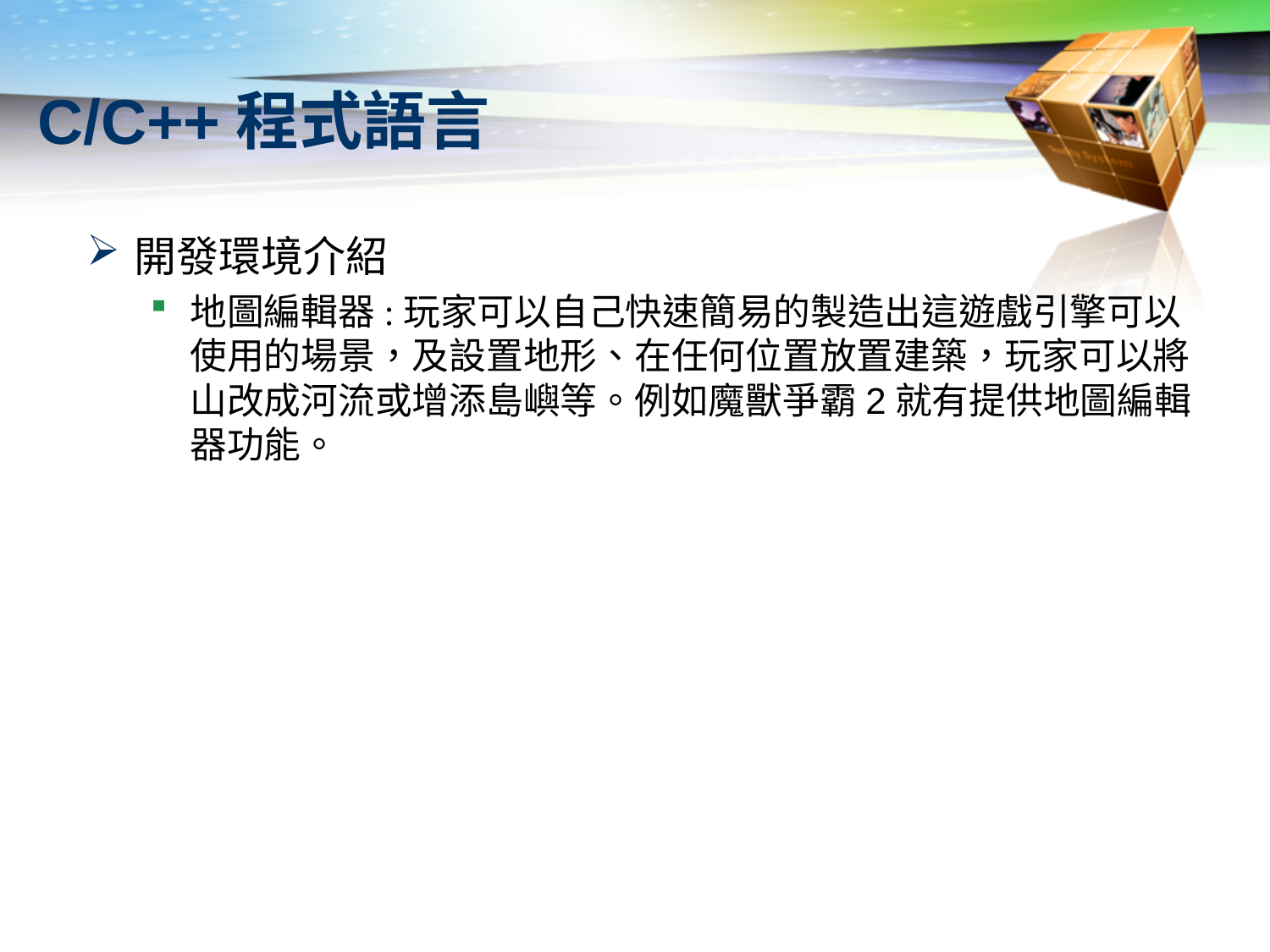

# C/C++程式語言
開發環境介紹
地圖編輯器:玩家可以自己快速簡易的製造出這遊戲引擎可以使用的場景，及設置地形、在任何位置放置建築，玩家可以將山改成河流或增添島嶼等。例如魔獸爭霸2就有提供地圖編輯器功能。